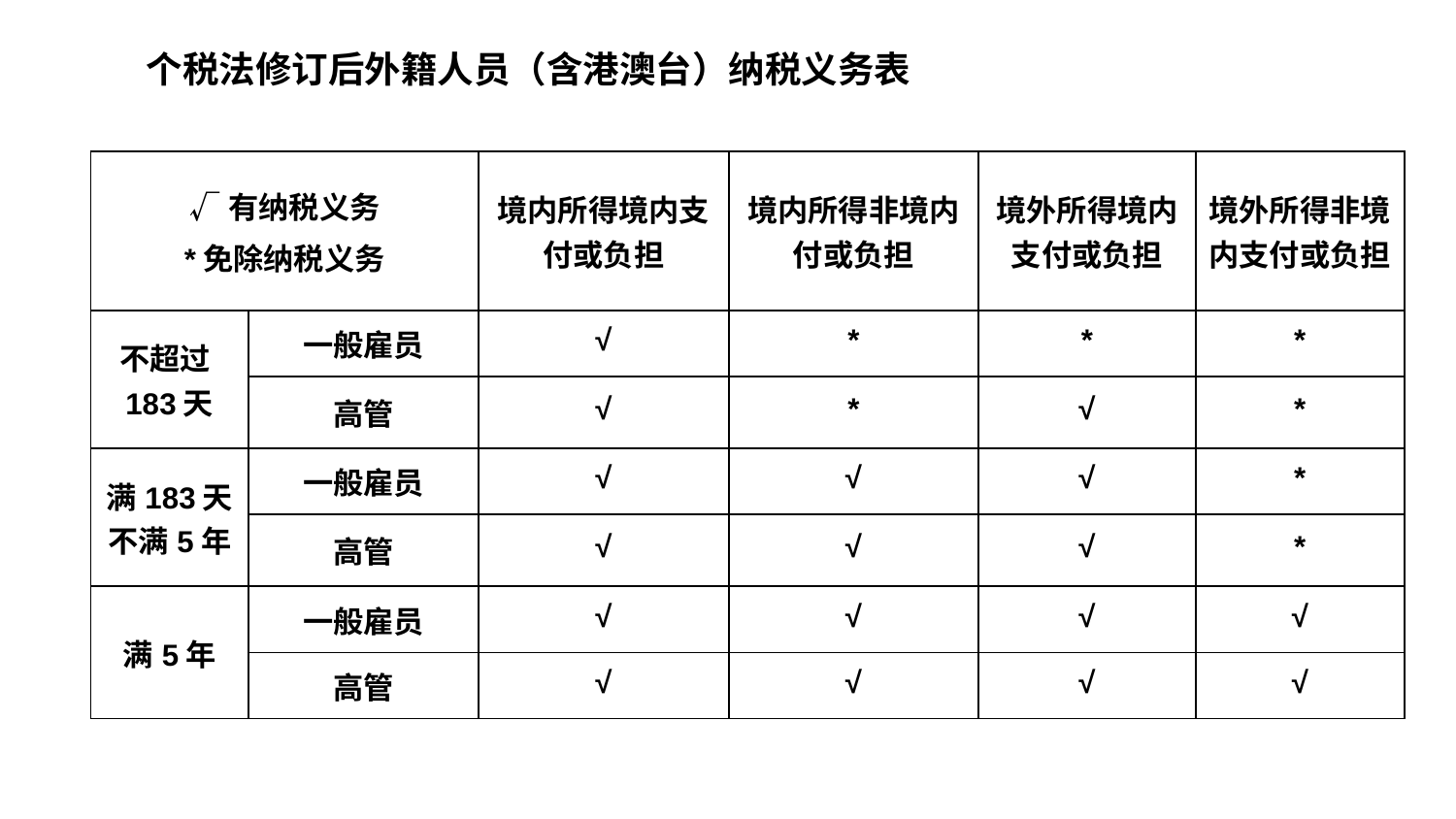

# 个税法修订后外籍人员（含港澳台）纳税义务表
| √有纳税义务 \*免除纳税义务 |  | 境内所得境内支付或负担 | 境内所得非境内付或负担 | 境外所得境内支付或负担 | 境外所得非境内支付或负担 |
| --- | --- | --- | --- | --- | --- |
| 不超过183天 | 一般雇员 | √ | \* | \* | \* |
|  | 高管 | √ | \* | √ | \* |
| 满183天不满5年 | 一般雇员 | √ | √ | √ | \* |
|  | 高管 | √ | √ | √ | \* |
| 满5年 | 一般雇员 | √ | √ | √ | √ |
|  | 高管 | √ | √ | √ | √ |